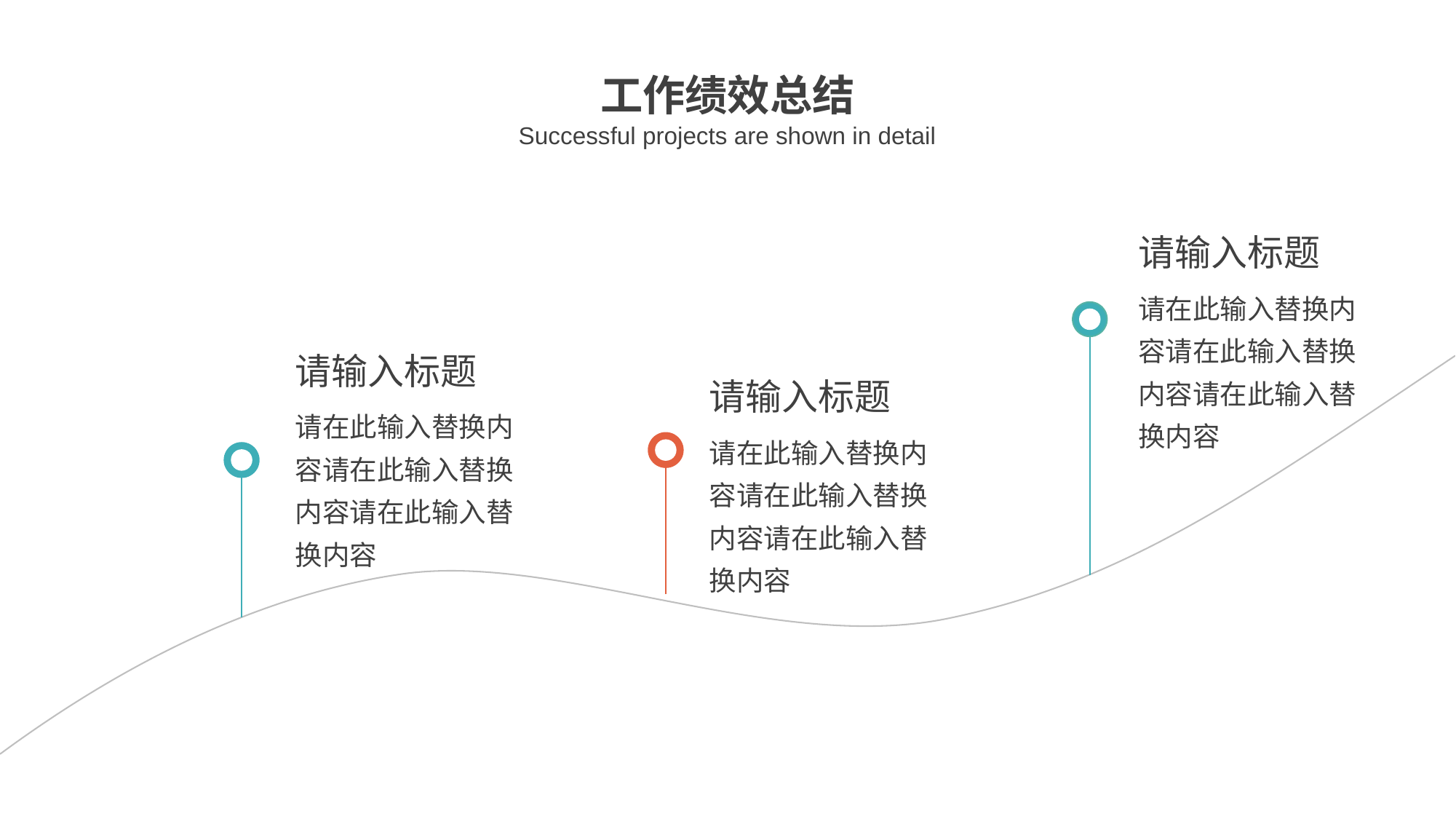

工作绩效总结
Successful projects are shown in detail
请输入标题
请在此输入替换内容请在此输入替换内容请在此输入替换内容

请输入标题
请在此输入替换内容请在此输入替换内容请在此输入替换内容

请输入标题
请在此输入替换内容请在此输入替换内容请在此输入替换内容